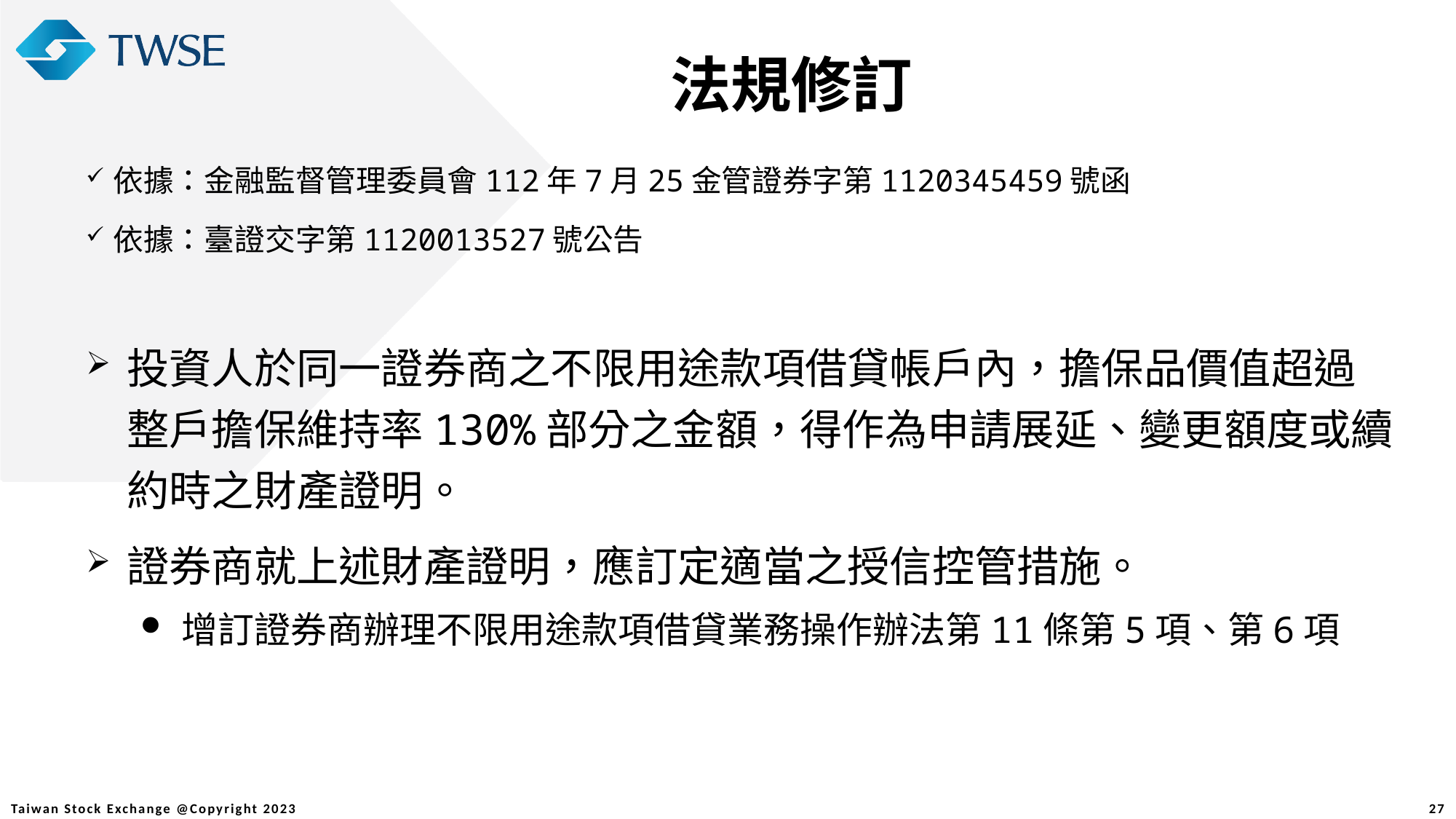

法規修訂
依據：金融監督管理委員會112年7月25金管證券字第1120345459號函
依據：臺證交字第1120013527號公告

投資人於同一證券商之不限用途款項借貸帳戶內，擔保品價值超過整戶擔保維持率130%部分之金額，得作為申請展延、變更額度或續約時之財產證明。
證券商就上述財產證明，應訂定適當之授信控管措施。
增訂證券商辦理不限用途款項借貸業務操作辦法第11條第5項、第6項

27